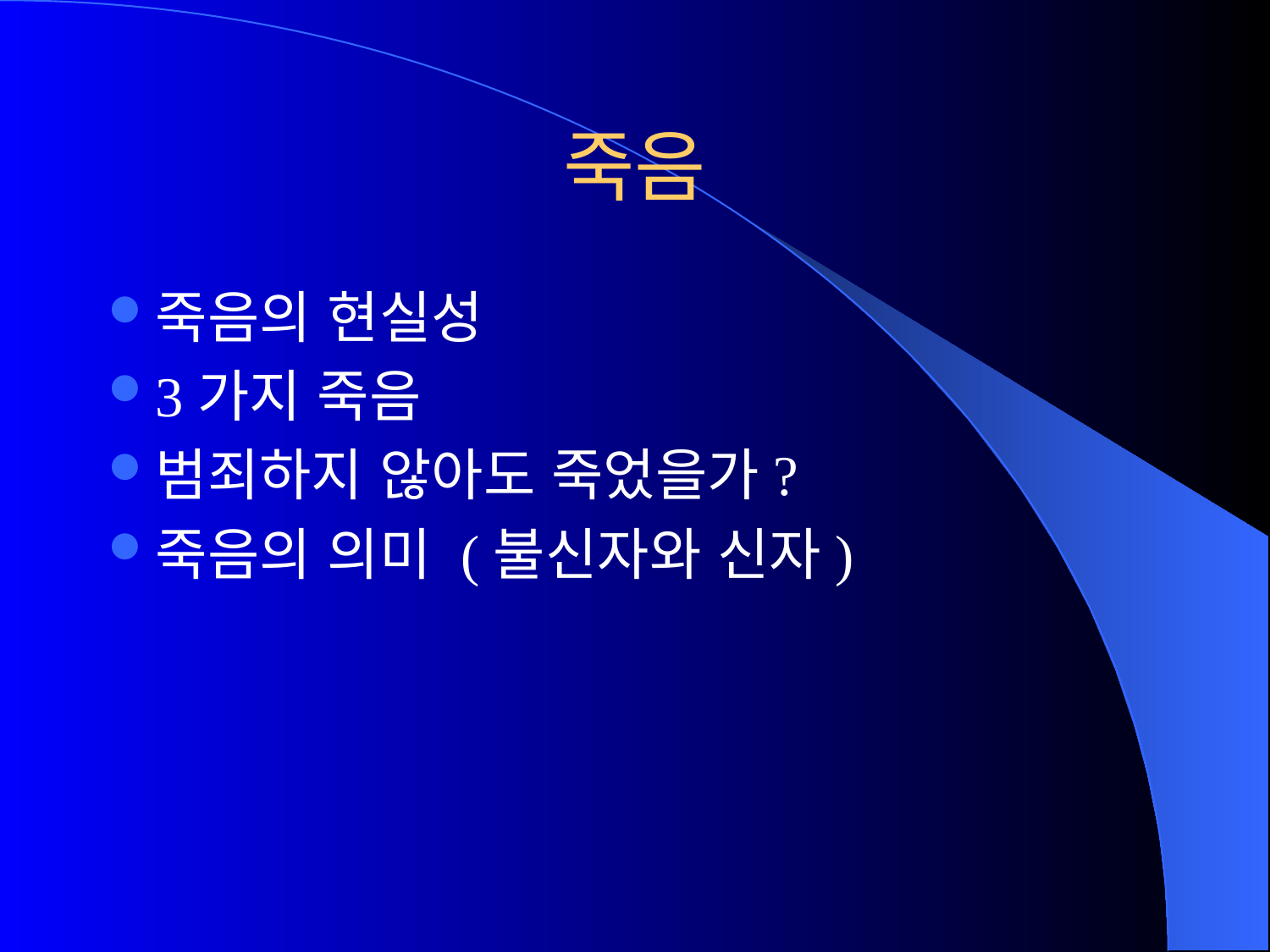

# 죽음
죽음의 현실성
3가지 죽음
범죄하지 않아도 죽었을가?
죽음의 의미 (불신자와 신자)